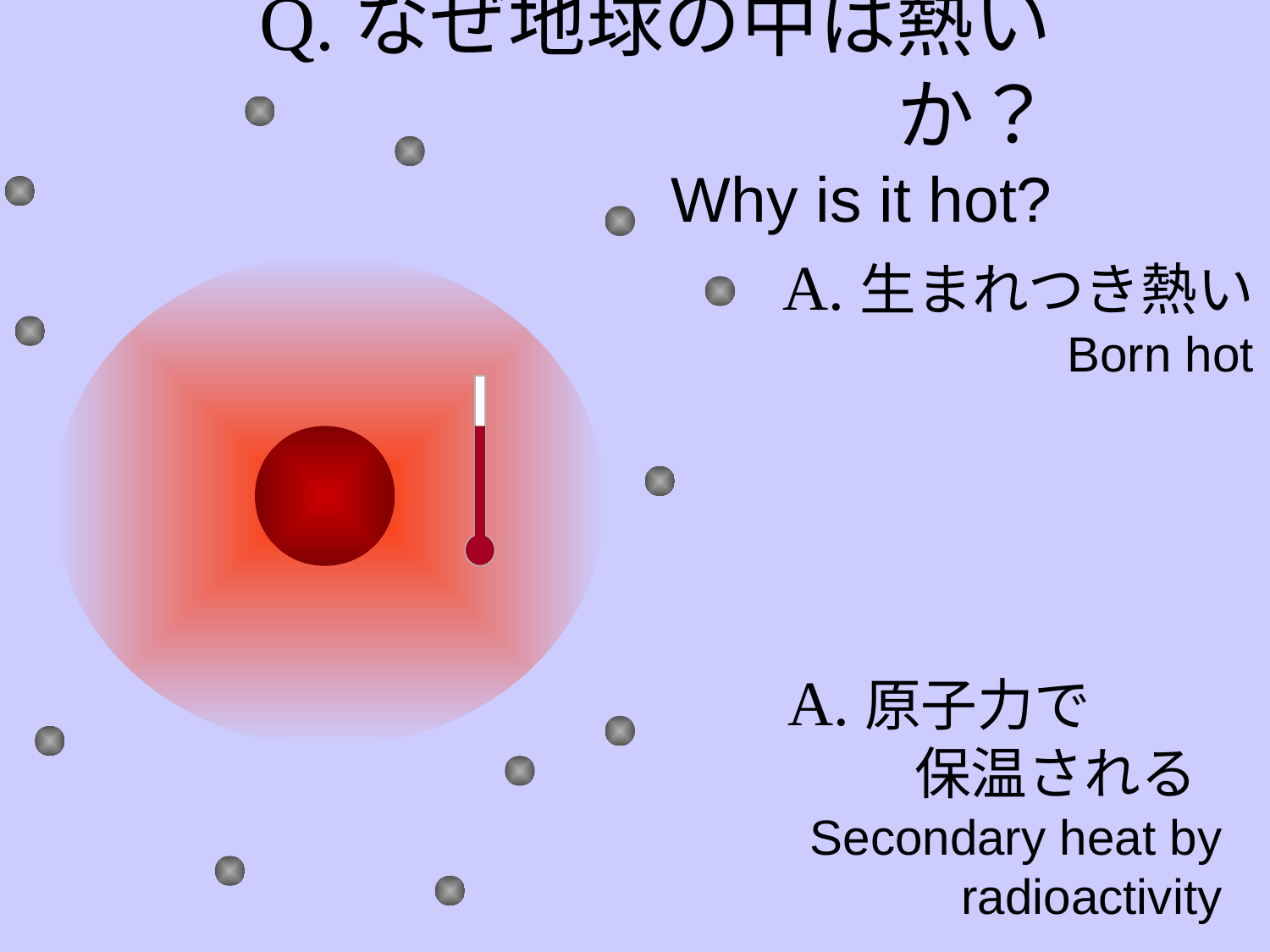

# Q.なぜ地球の中は熱いか？ Why is it hot?

A.生まれつき熱い
Born hot

A.原子力で　　	保温される
Secondary heat by radioactivity